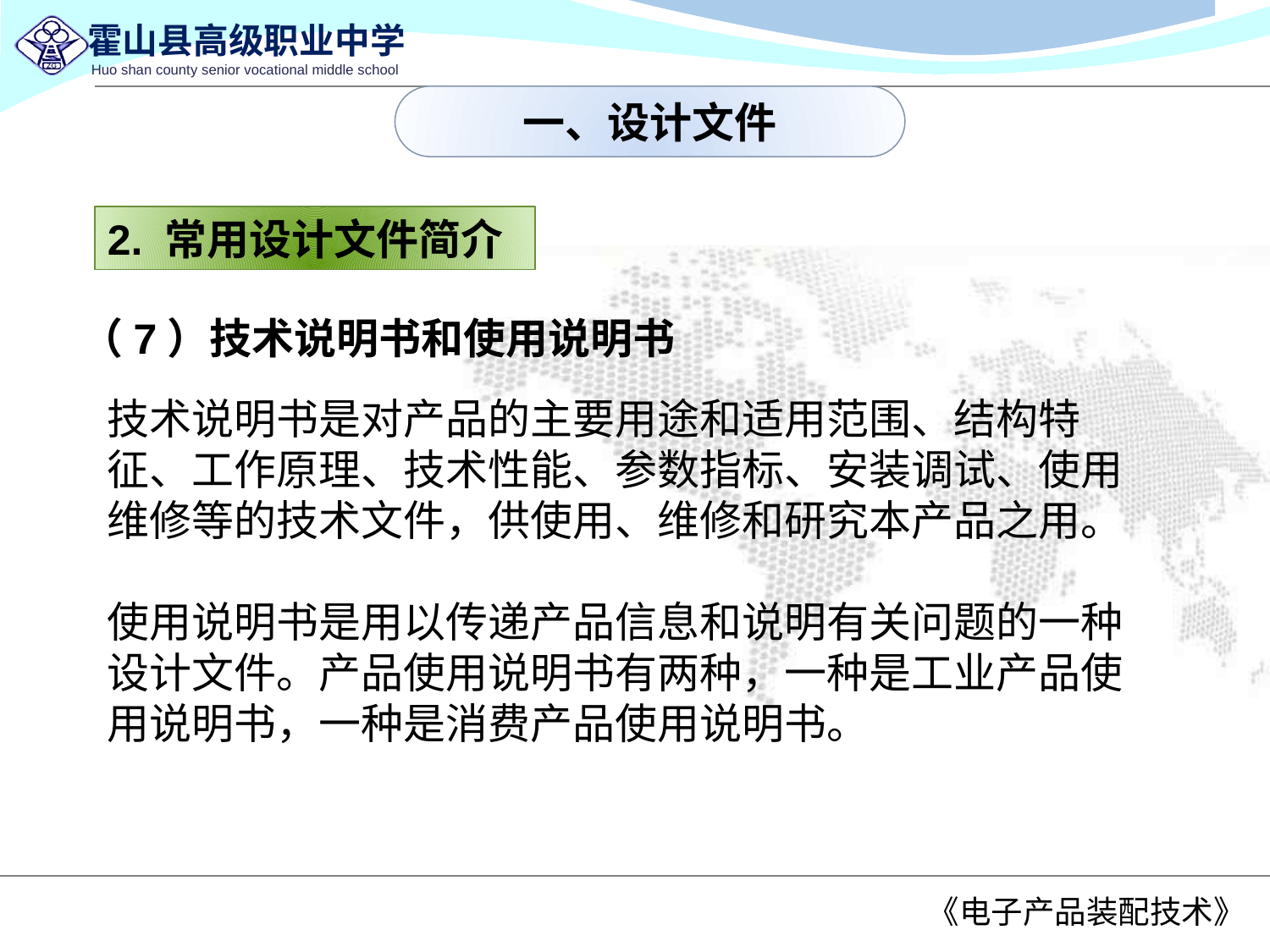

一、设计文件
2. 常用设计文件简介
（7）技术说明书和使用说明书
技术说明书是对产品的主要用途和适用范围、结构特征、工作原理、技术性能、参数指标、安装调试、使用维修等的技术文件，供使用、维修和研究本产品之用。

使用说明书是用以传递产品信息和说明有关问题的一种设计文件。产品使用说明书有两种，一种是工业产品使用说明书，一种是消费产品使用说明书。